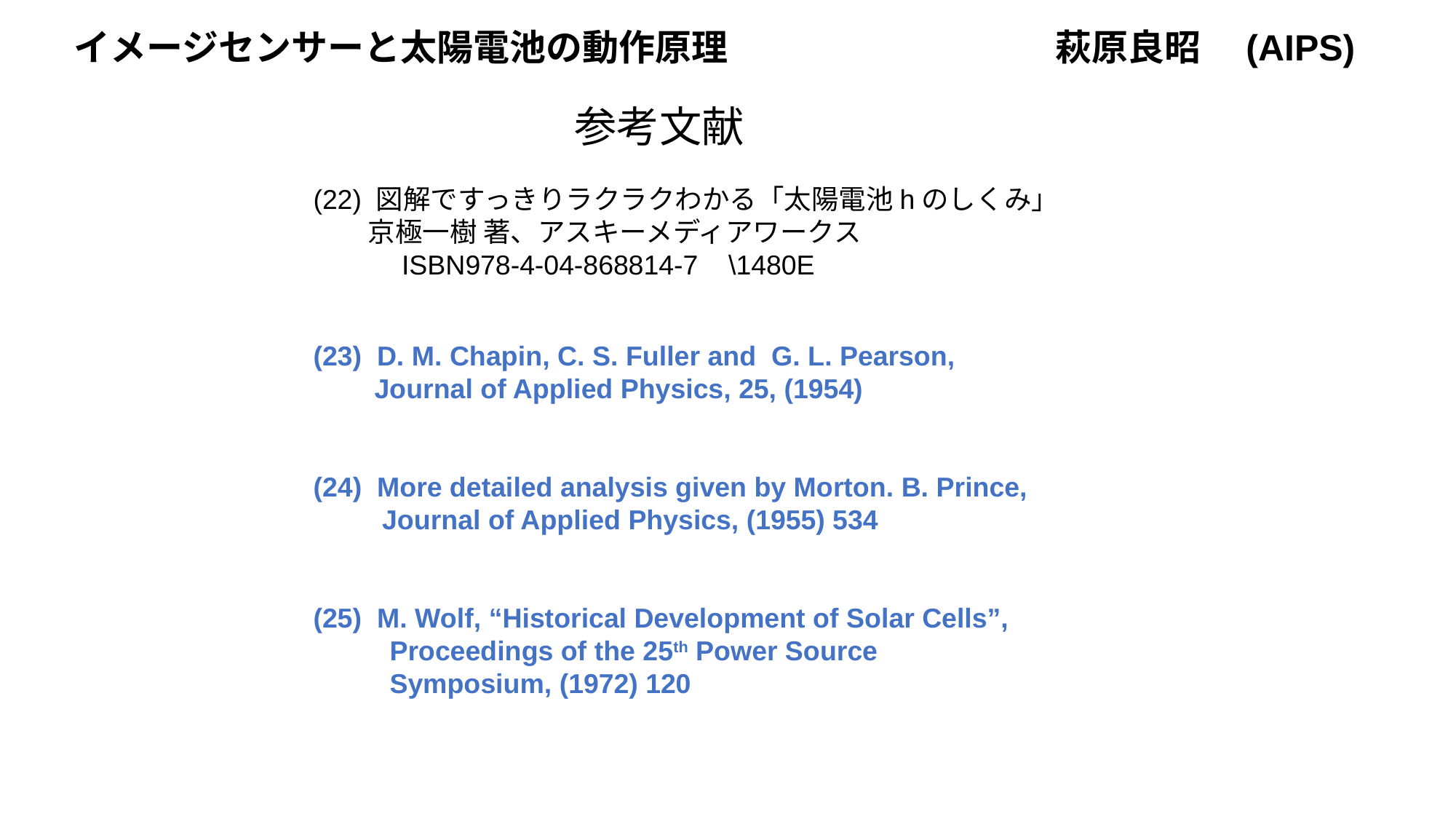

イメージセンサーと太陽電池の動作原理　　　　　　　　　萩原良昭　(AIPS)

                         参考文献
(22) 図解ですっきりラクラクわかる「太陽電池hのしくみ」
　　京極一樹 著、アスキーメディアワークス
　　　ISBN978-4-04-868814-7    \1480E
(23)  D. M. Chapin, C. S. Fuller and  G. L. Pearson,
        Journal of Applied Physics, 25, (1954)

  More detailed analysis given by Morton. B. Prince,
         Journal of Applied Physics, (1955) 534

(25)  M. Wolf, “Historical Development of Solar Cells”,
          Proceedings of the 25th Power Source
          Symposium, (1972) 120